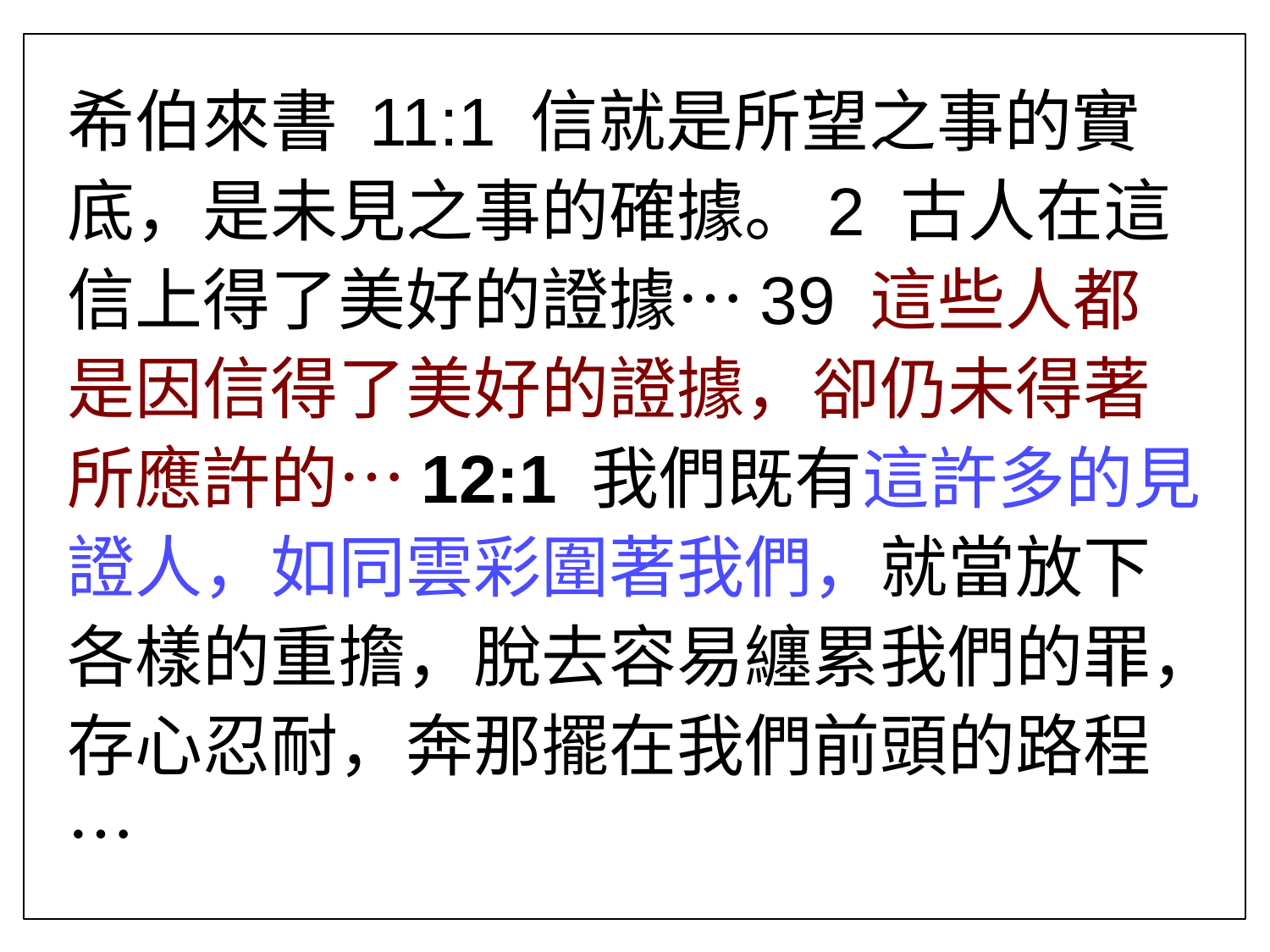

希伯來書 11:1 信就是所望之事的實底，是未見之事的確據。2 古人在這信上得了美好的證據…39 這些人都是因信得了美好的證據，卻仍未得著所應許的…12:1 我們既有這許多的見證人，如同雲彩圍著我們，就當放下各樣的重擔，脫去容易纏累我們的罪，存心忍耐，奔那擺在我們前頭的路程…